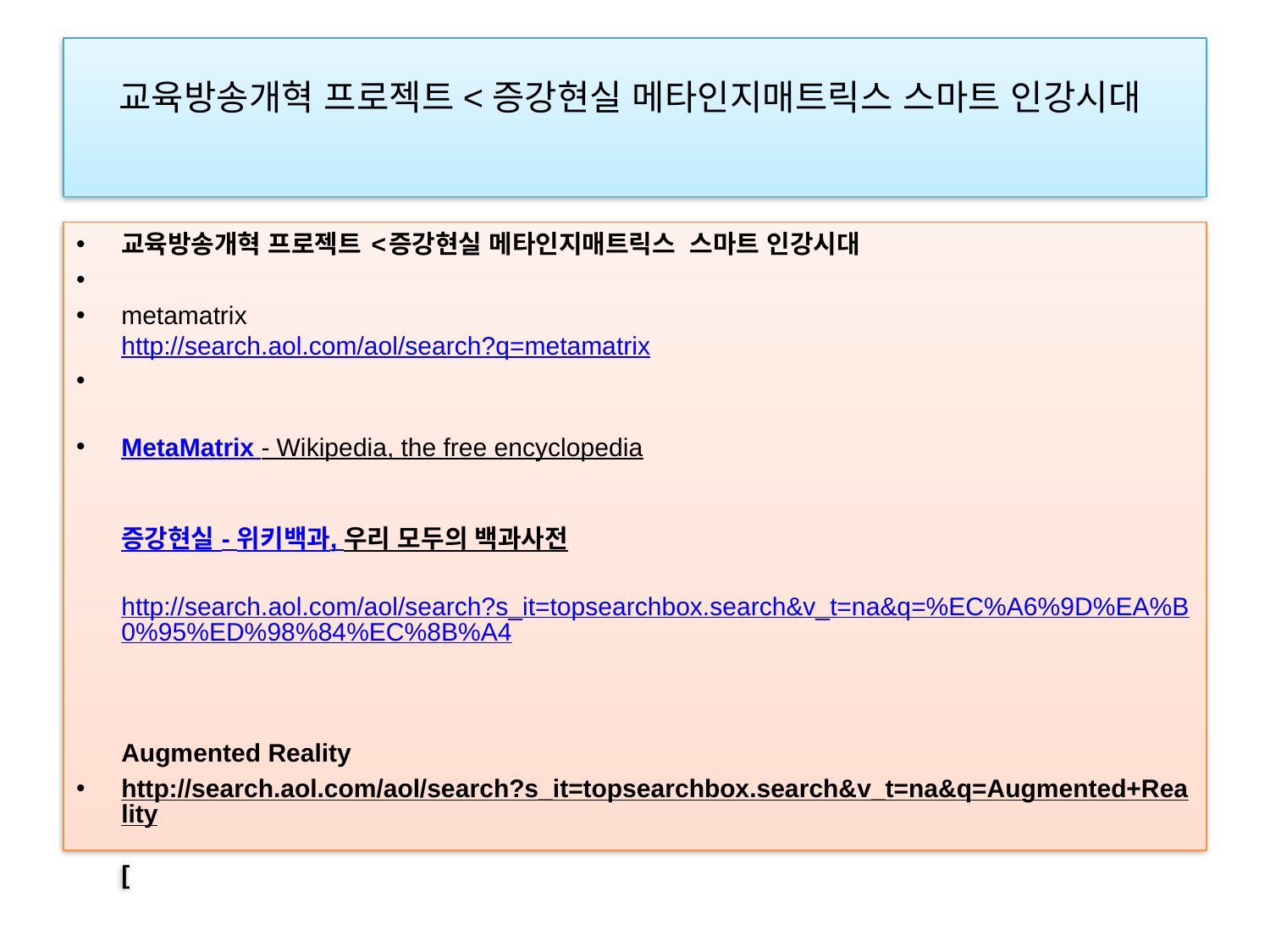

# 교육방송개혁 프로젝트<증강현실 메타인지매트릭스 스마트 인강시대
교육방송개혁 프로젝트 <증강현실 메타인지매트릭스  스마트 인강시대

metamatrix
http://search.aol.com/aol/search?q=metamatrix

MetaMatrix - Wikipedia, the free encyclopedia
증강현실 - 위키백과, 우리 모두의 백과사전
http://search.aol.com/aol/search?s_it=topsearchbox.search&v_t=na&q=%EC%A6%9D%EA%B0%95%ED%98%84%EC%8B%A4
Augmented Reality
http://search.aol.com/aol/search?s_it=topsearchbox.search&v_t=na&q=Augmented+Reality
[